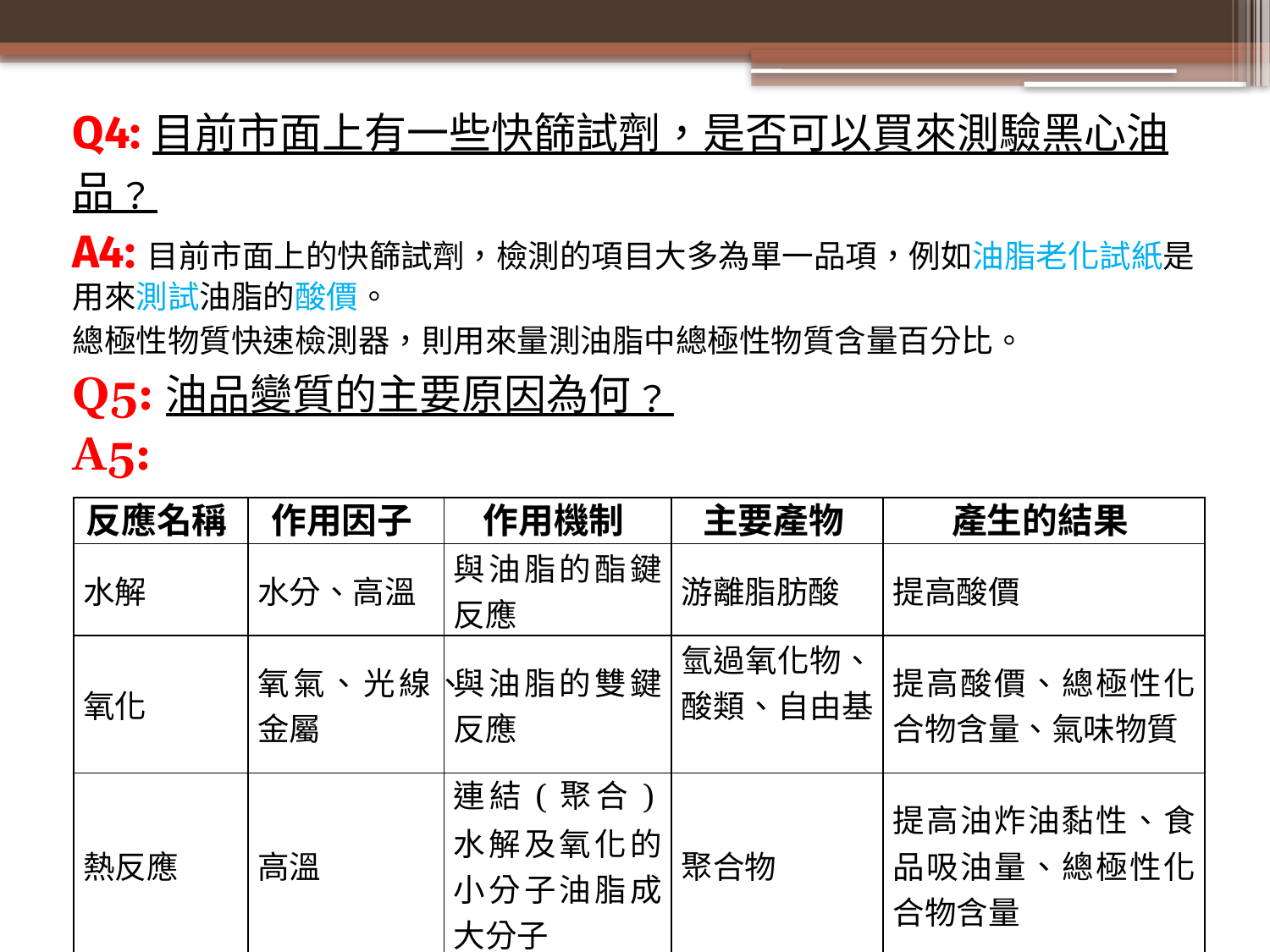

Q4:目前市面上有一些快篩試劑，是否可以買來測驗黑心油品﹖
A4:目前市面上的快篩試劑，檢測的項目大多為單一品項，例如油脂老化試紙是用來測試油脂的酸價。
總極性物質快速檢測器，則用來量測油脂中總極性物質含量百分比。
Q5:油品變質的主要原因為何﹖
A5:

| 反應名稱 | 作用因子 | 作用機制 | 主要產物 | 產生的結果 |
| --- | --- | --- | --- | --- |
| 水解 | 水分、高溫 | 與油脂的酯鍵反應 | 游離脂肪酸 | 提高酸價 |
| 氧化 | 氧氣、光線、金屬 | 與油脂的雙鍵反應 | 氫過氧化物、酸類、自由基 | 提高酸價、總極性化合物含量、氣味物質 |
| 熱反應 | 高溫 | 連結(聚合)水解及氧化的小分子油脂成大分子 | 聚合物 | 提高油炸油黏性、食品吸油量、總極性化合物含量 |